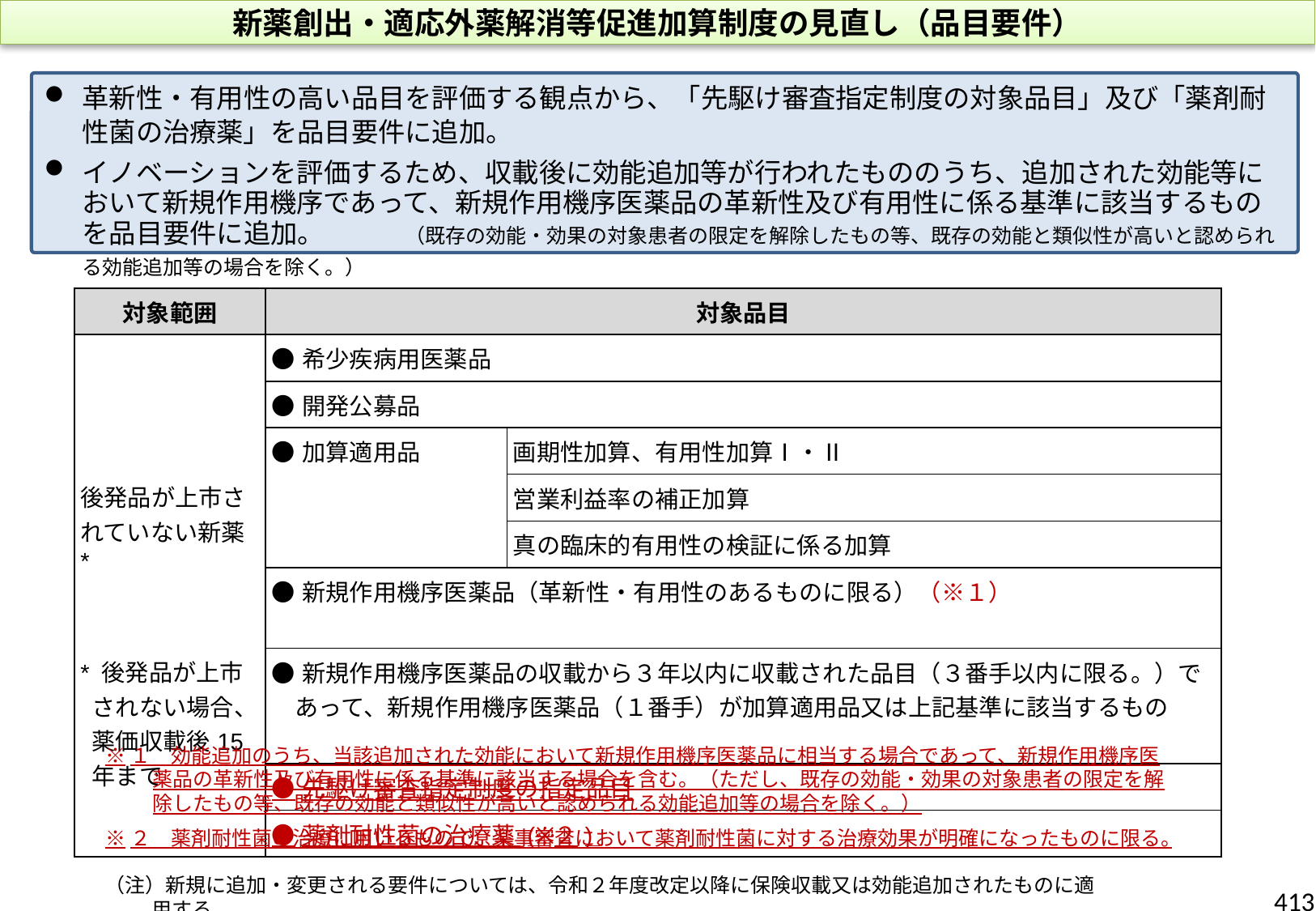

新薬創出・適応外薬解消等促進加算制度の見直し（品目要件）
革新性・有用性の高い品目を評価する観点から、「先駆け審査指定制度の対象品目」及び「薬剤耐性菌の治療薬」を品目要件に追加。
イノベーションを評価するため、収載後に効能追加等が行われたもののうち、追加された効能等において新規作用機序であって、新規作用機序医薬品の革新性及び有用性に係る基準に該当するものを品目要件に追加。　　　（既存の効能・効果の対象患者の限定を解除したもの等、既存の効能と類似性が高いと認められる効能追加等の場合を除く。）
| 対象範囲 | 対象品目 |  |
| --- | --- | --- |
| 後発品が上市されていない新薬\* \* 後発品が上市されない場合、薬価収載後15年まで | ●希少疾病用医薬品 |  |
|  | ●開発公募品 |  |
|  | ●加算適用品 | 画期性加算、有用性加算Ⅰ・Ⅱ |
|  |  | 営業利益率の補正加算 |
|  |  | 真の臨床的有用性の検証に係る加算 |
|  | ●新規作用機序医薬品（革新性・有用性のあるものに限る）（※１） |  |
|  | ●新規作用機序医薬品の収載から３年以内に収載された品目（３番手以内に限る。）であって、新規作用機序医薬品（１番手）が加算適用品又は上記基準に該当するもの |  |
|  | ●先駆け審査指定制度の指定品目 |  |
|  | ●薬剤耐性菌の治療薬 (※２) |  |
※１　効能追加のうち、当該追加された効能において新規作用機序医薬品に相当する場合であって、新規作用機序医薬品の革新性及び有用性に係る基準に該当する場合を含む。（ただし、既存の効能・効果の対象患者の限定を解除したもの等、既存の効能と類似性が高いと認められる効能追加等の場合を除く。）
※２　薬剤耐性菌の治療に用いるもので、薬事審査において薬剤耐性菌に対する治療効果が明確になったものに限る。
（注）新規に追加・変更される要件については、令和２年度改定以降に保険収載又は効能追加されたものに適用する。
413